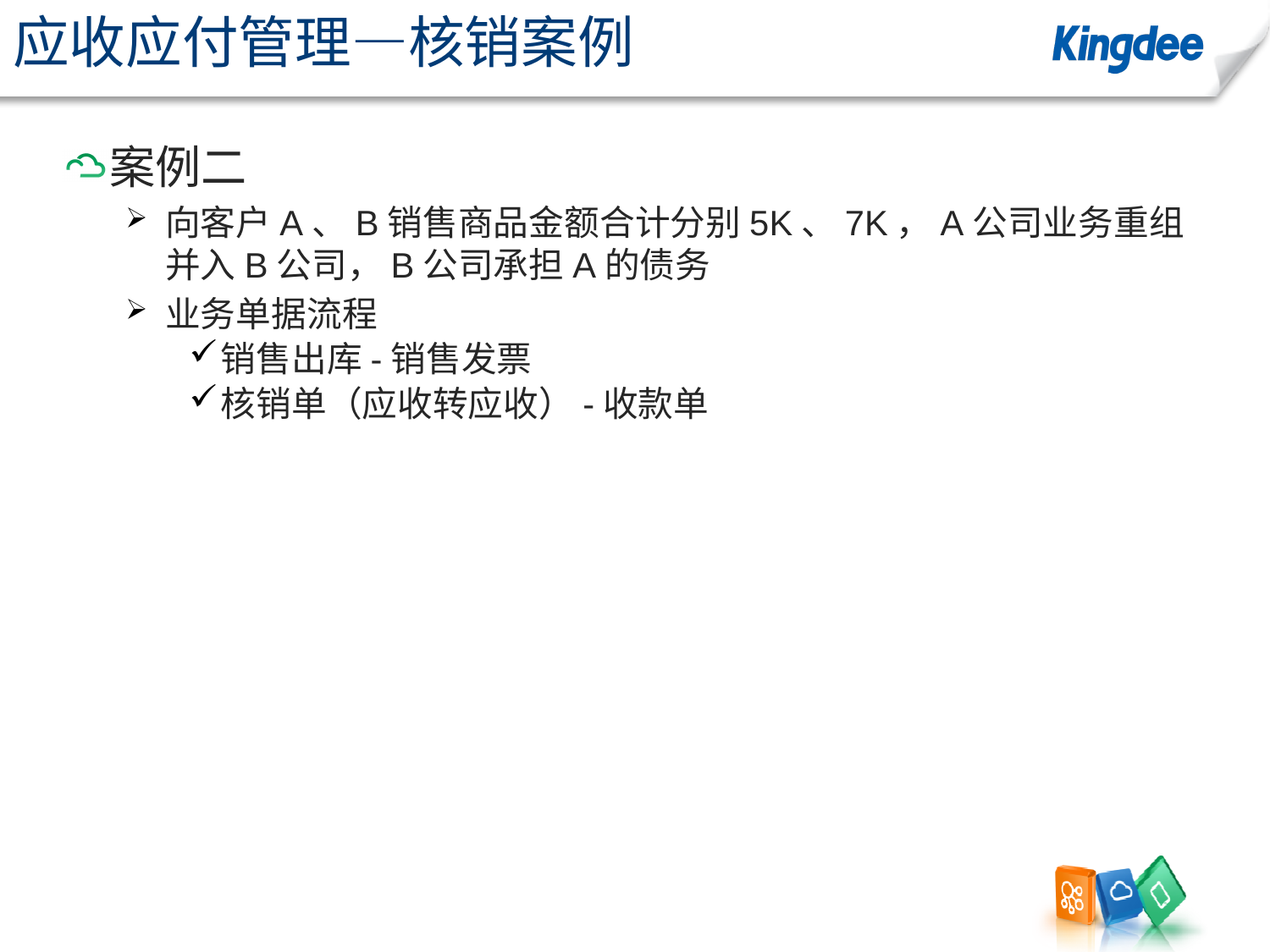

# 应收应付管理—核销案例
案例二
向客户A、B销售商品金额合计分别5K、7K，A公司业务重组并入B公司，B公司承担A的债务
业务单据流程
销售出库-销售发票
核销单（应收转应收）-收款单